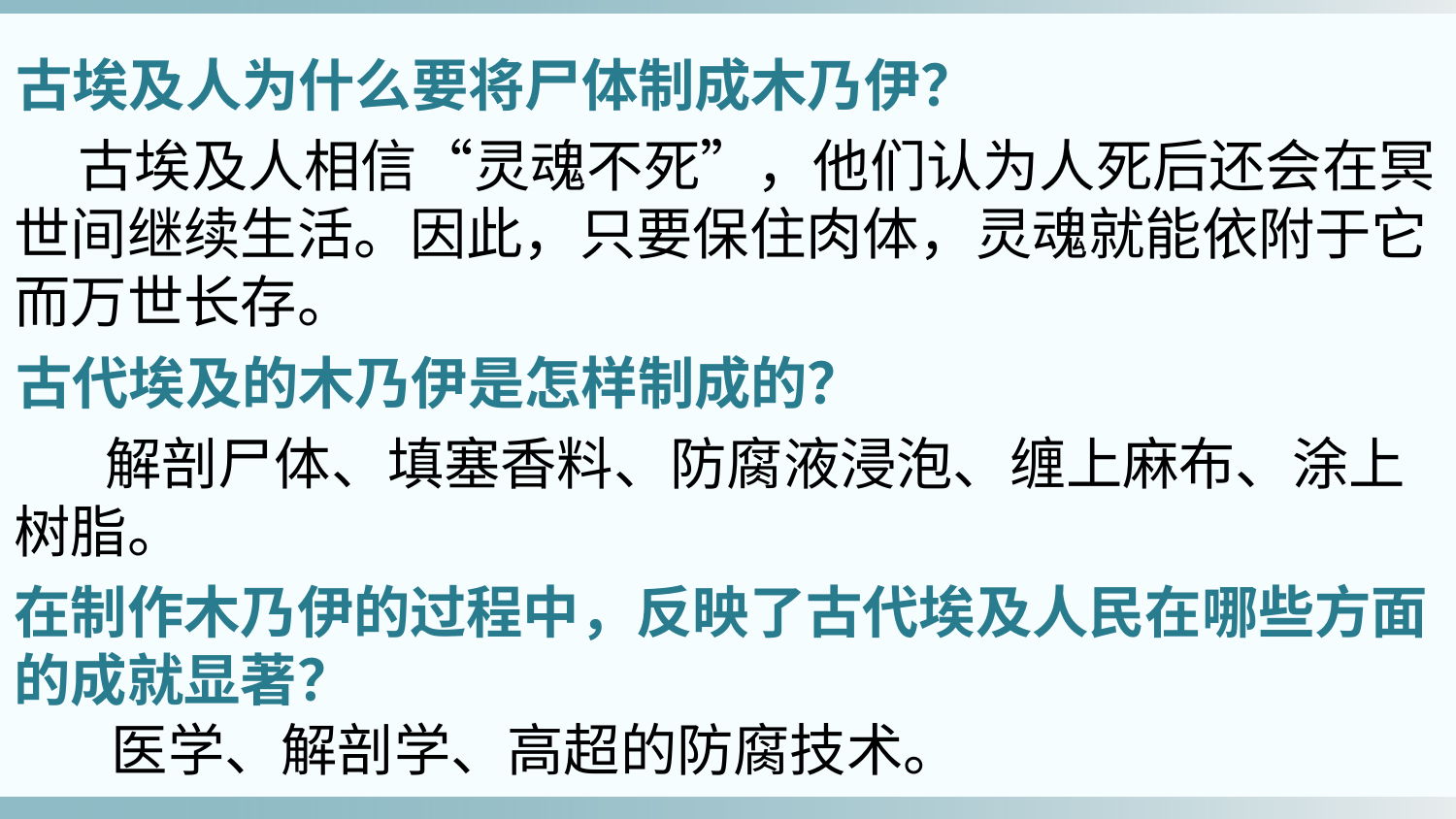

古埃及人为什么要将尸体制成木乃伊？
    古埃及人相信“灵魂不死”，他们认为人死后还会在冥世间继续生活。因此，只要保住肉体，灵魂就能依附于它而万世长存。
古代埃及的木乃伊是怎样制成的？
      解剖尸体、填塞香料、防腐液浸泡、缠上麻布、涂上树脂。
在制作木乃伊的过程中，反映了古代埃及人民在哪些方面的成就显著？
医学、解剖学、高超的防腐技术。